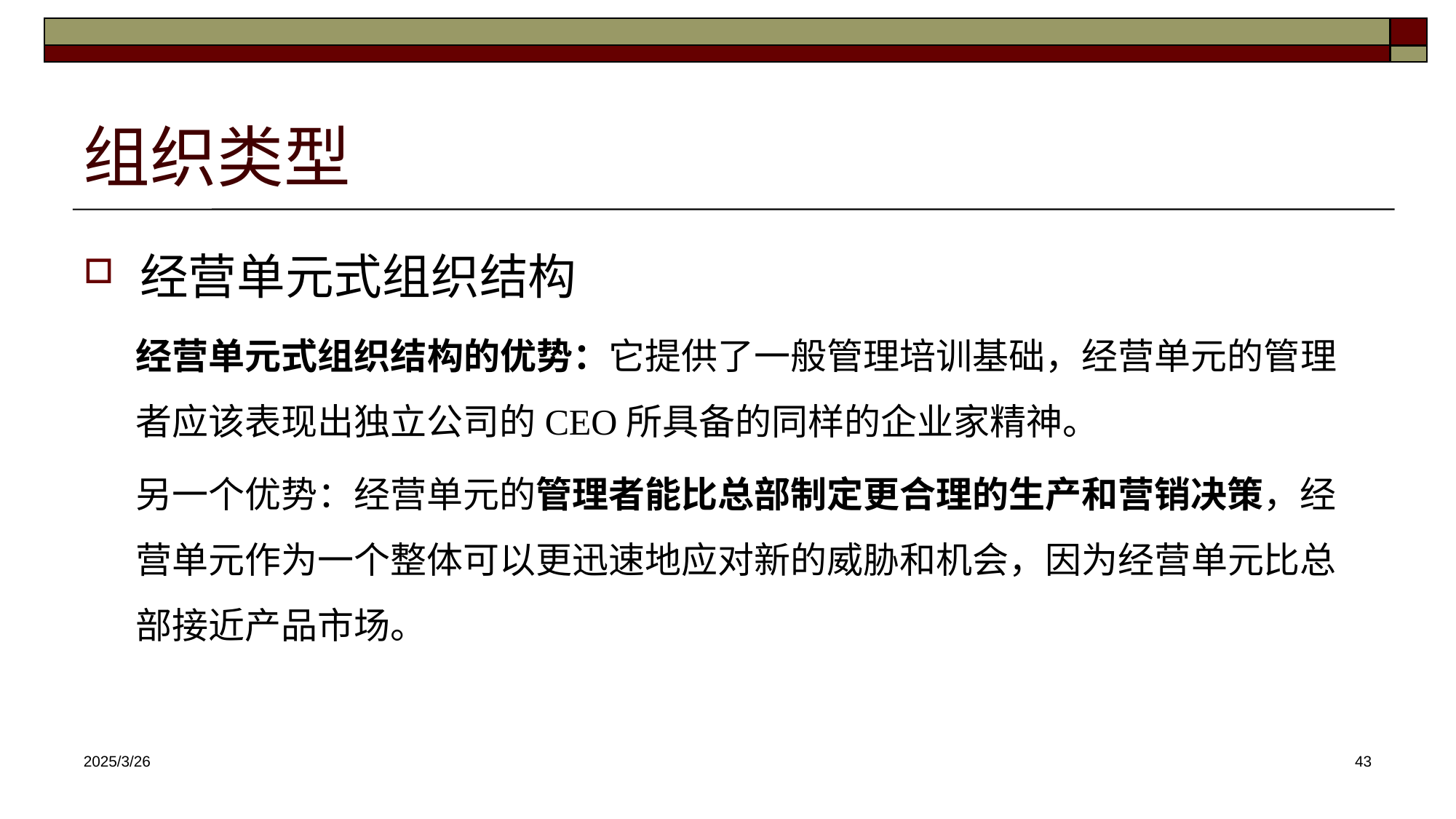

# 组织类型
经营单元式组织结构
经营单元式组织结构的优势：它提供了一般管理培训基础，经营单元的管理者应该表现出独立公司的CEO所具备的同样的企业家精神。
另一个优势：经营单元的管理者能比总部制定更合理的生产和营销决策，经营单元作为一个整体可以更迅速地应对新的威胁和机会，因为经营单元比总部接近产品市场。
2025/3/26
43